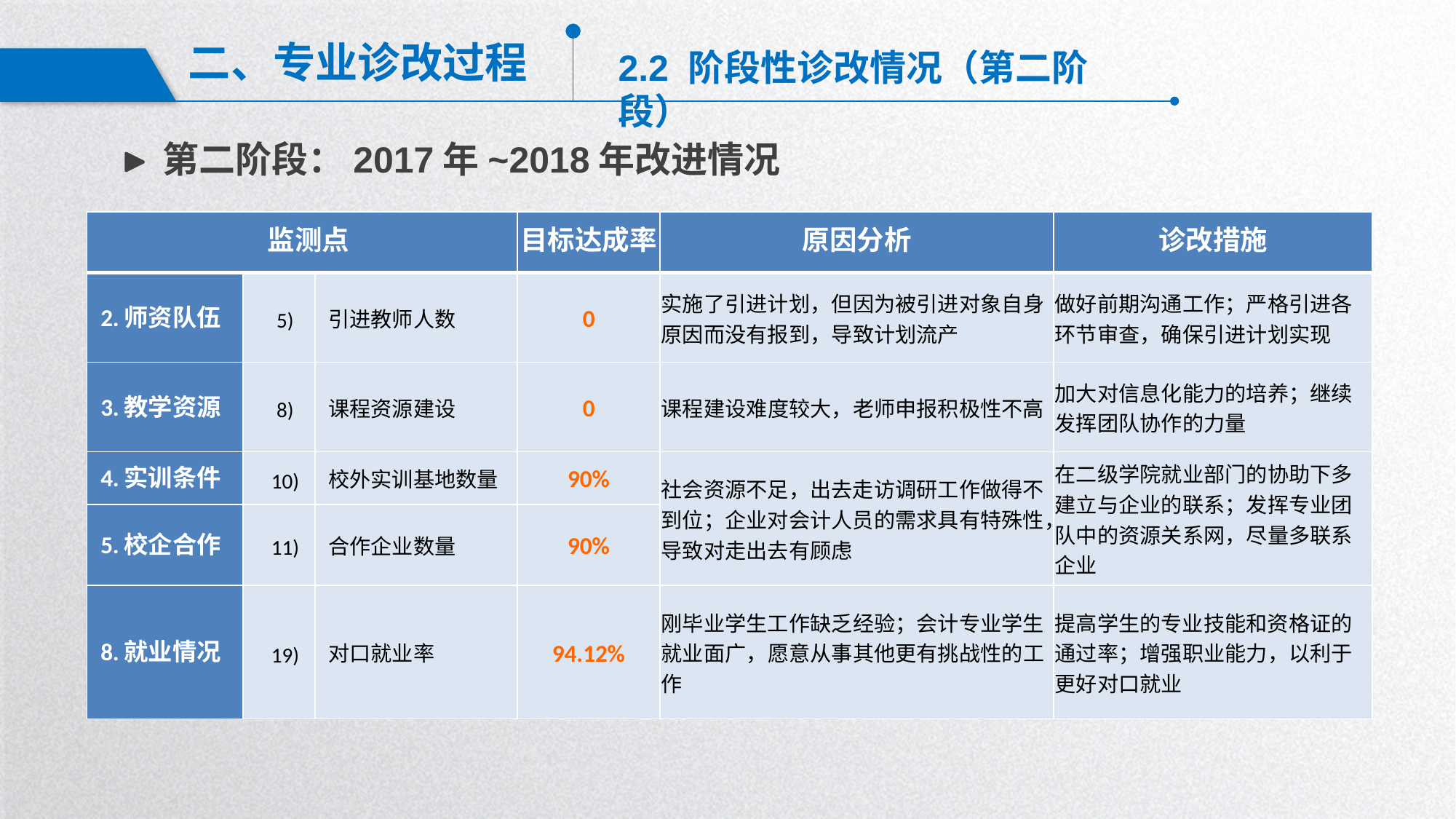

二、专业诊改过程
2.2 阶段性诊改情况（第二阶段）

第二阶段：2017年~2018年改进情况

| 监测点 |  |  | 目标达成率 | 原因分析 | 诊改措施 |
| --- | --- | --- | --- | --- | --- |
| 2.师资队伍 | 5) | 引进教师人数 | 0 | 实施了引进计划，但因为被引进对象自身原因而没有报到，导致计划流产 | 做好前期沟通工作；严格引进各环节审查，确保引进计划实现 |
| 3.教学资源 | 8) | 课程资源建设 | 0 | 课程建设难度较大，老师申报积极性不高 | 加大对信息化能力的培养；继续发挥团队协作的力量 |
| 4.实训条件 | 10) | 校外实训基地数量 | 90% | 社会资源不足，出去走访调研工作做得不到位；企业对会计人员的需求具有特殊性，导致对走出去有顾虑 | 在二级学院就业部门的协助下多建立与企业的联系；发挥专业团队中的资源关系网，尽量多联系企业 |
| 5.校企合作 | 11) | 合作企业数量 | 90% |  |  |
| 8.就业情况 | 19) | 对口就业率 | 94.12% | 刚毕业学生工作缺乏经验；会计专业学生就业面广，愿意从事其他更有挑战性的工作 | 提高学生的专业技能和资格证的通过率；增强职业能力，以利于更好对口就业 |